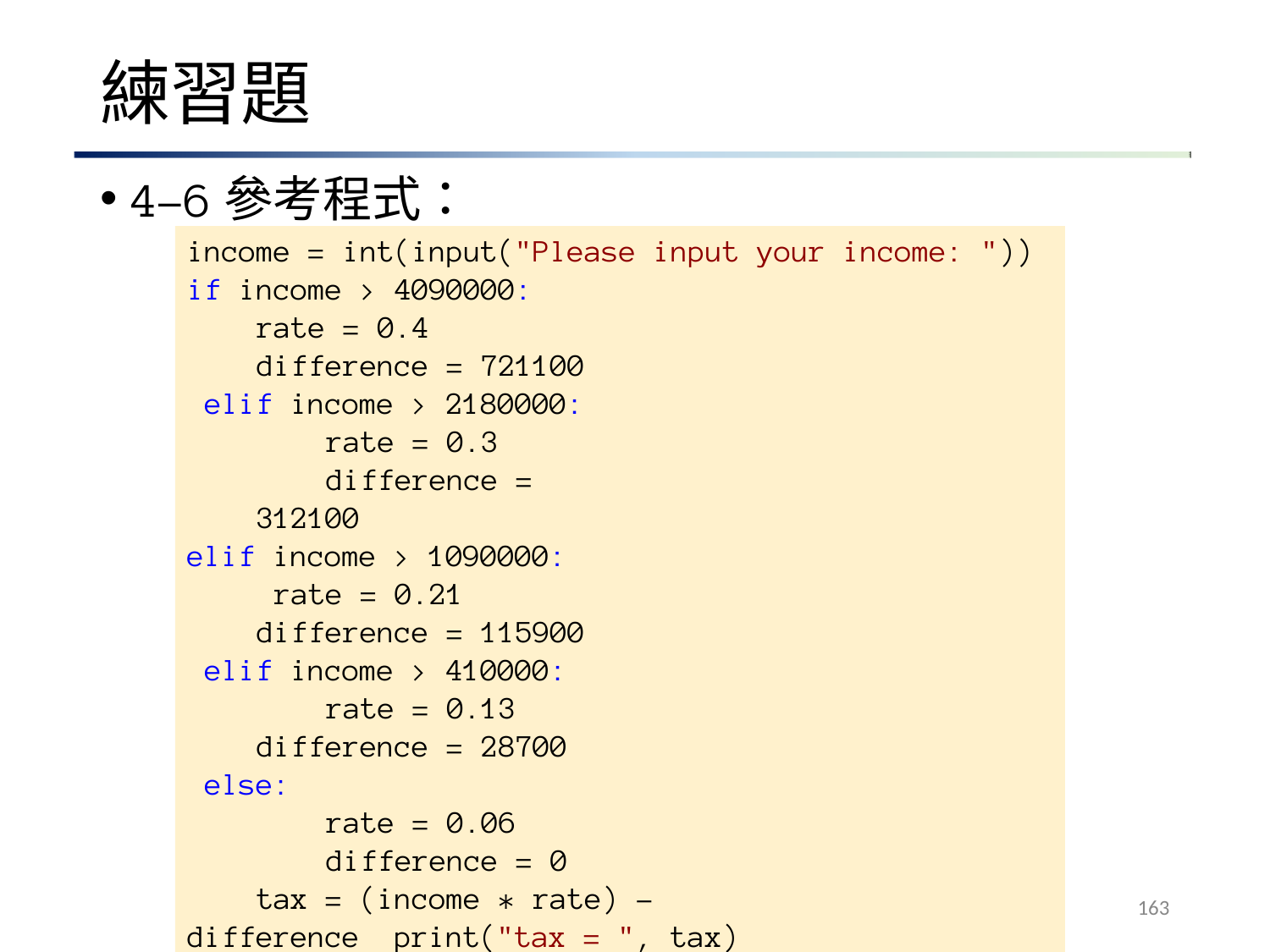

# 練習題
4-6參考程式：
income = int(input("Please input your income: "))
if income > 4090000:
rate = 0.4
difference = 721100  elif income > 2180000:
rate = 0.3
difference = 312100
elif income > 1090000:  rate = 0.21
difference = 115900  elif income > 410000:
rate = 0.13
difference = 28700  else:
rate = 0.06
difference = 0
tax = (income * rate) - difference  print("tax = ", tax)
163